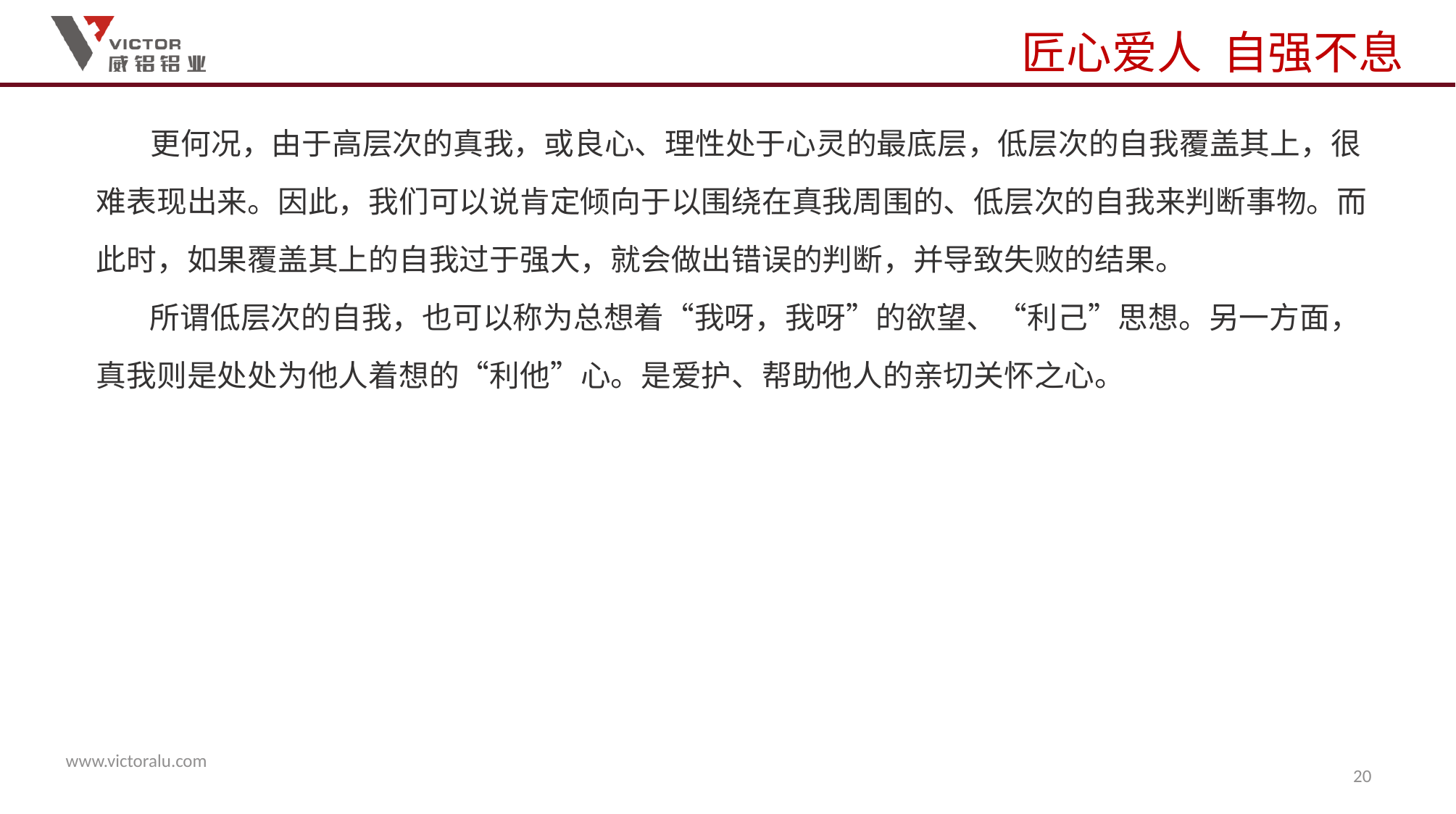

更何况，由于高层次的真我，或良心、理性处于心灵的最底层，低层次的自我覆盖其上，很难表现出来。因此，我们可以说肯定倾向于以围绕在真我周围的、低层次的自我来判断事物。而此时，如果覆盖其上的自我过于强大，就会做出错误的判断，并导致失败的结果。
        所谓低层次的自我，也可以称为总想着“我呀，我呀”的欲望、“利己”思想。另一方面，真我则是处处为他人着想的“利他”心。是爱护、帮助他人的亲切关怀之心。
20